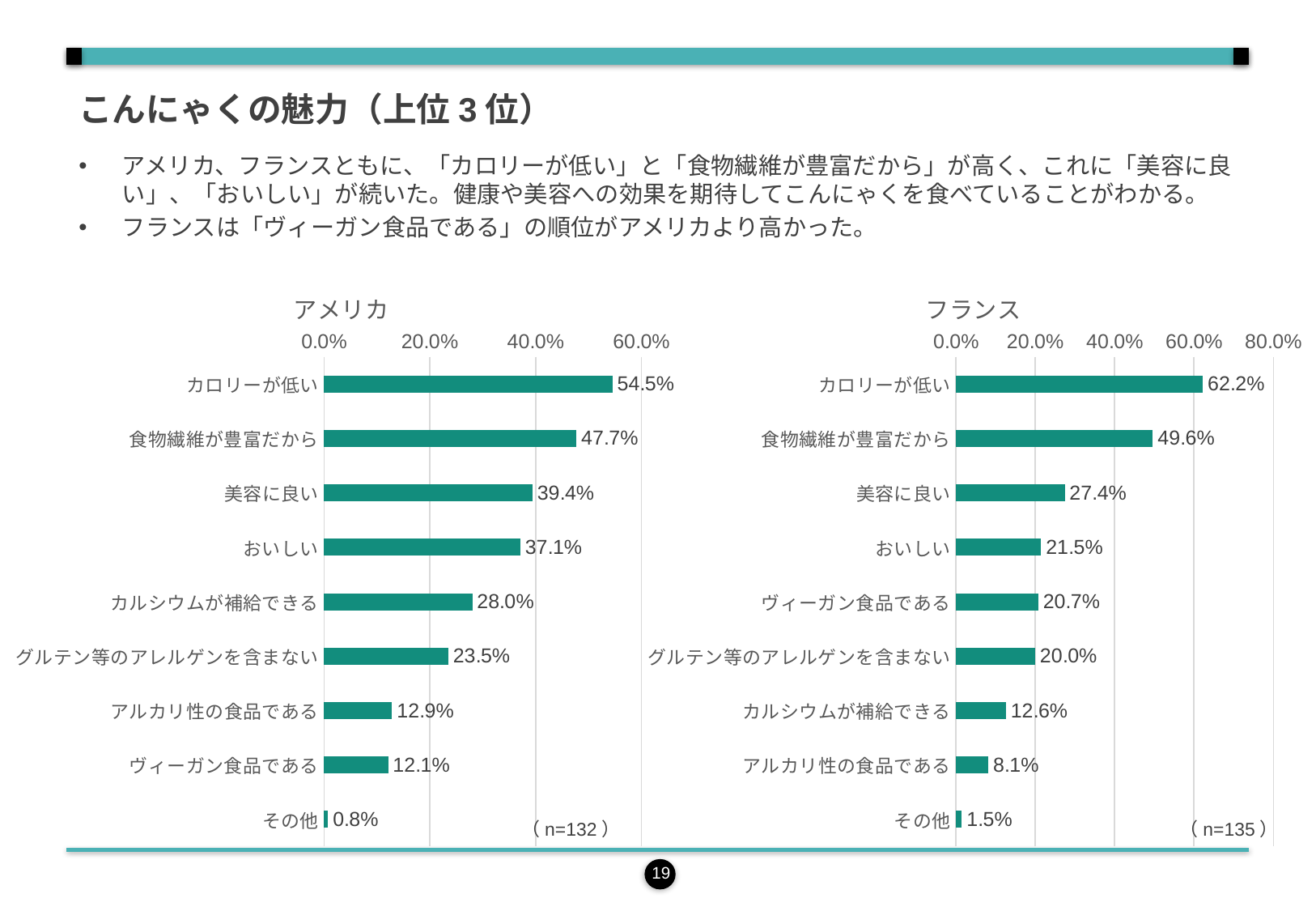

こんにゃくの魅力（上位3位）
アメリカ、フランスともに、「カロリーが低い」と「食物繊維が豊富だから」が高く、これに「美容に良い」、「おいしい」が続いた。健康や美容への効果を期待してこんにゃくを食べていることがわかる。
フランスは「ヴィーガン食品である」の順位がアメリカより高かった。

### Chart: フランス

| Category | フランス |
|---|---|
| カロリーが低い | 62.22222222222222 |
| 食物繊維が豊富だから | 49.629629629629626 |
| 美容に良い | 27.40740740740741 |
| おいしい | 21.48148148148148 |
| ヴィーガン食品である | 20.74074074074074 |
| グルテン等のアレルゲンを含まない | 20.0 |
| カルシウムが補給できる | 12.592592592592593 |
| アルカリ性の食品である | 8.148148148148149 |
| その他 | 1.4814814814814814 |

### Chart: アメリカ

| Category | アメリカ |
|---|---|
| カロリーが低い | 54.54545454545455 |
| 食物繊維が豊富だから | 47.72727272727273 |
| 美容に良い | 39.39393939393939 |
| おいしい | 37.121212121212125 |
| カルシウムが補給できる | 28.03030303030303 |
| グルテン等のアレルゲンを含まない | 23.484848484848484 |
| アルカリ性の食品である | 12.878787878787879 |
| ヴィーガン食品である | 12.121212121212121 |
| その他 | 0.7575757575757576 |
（n=132）
（n=135）
19